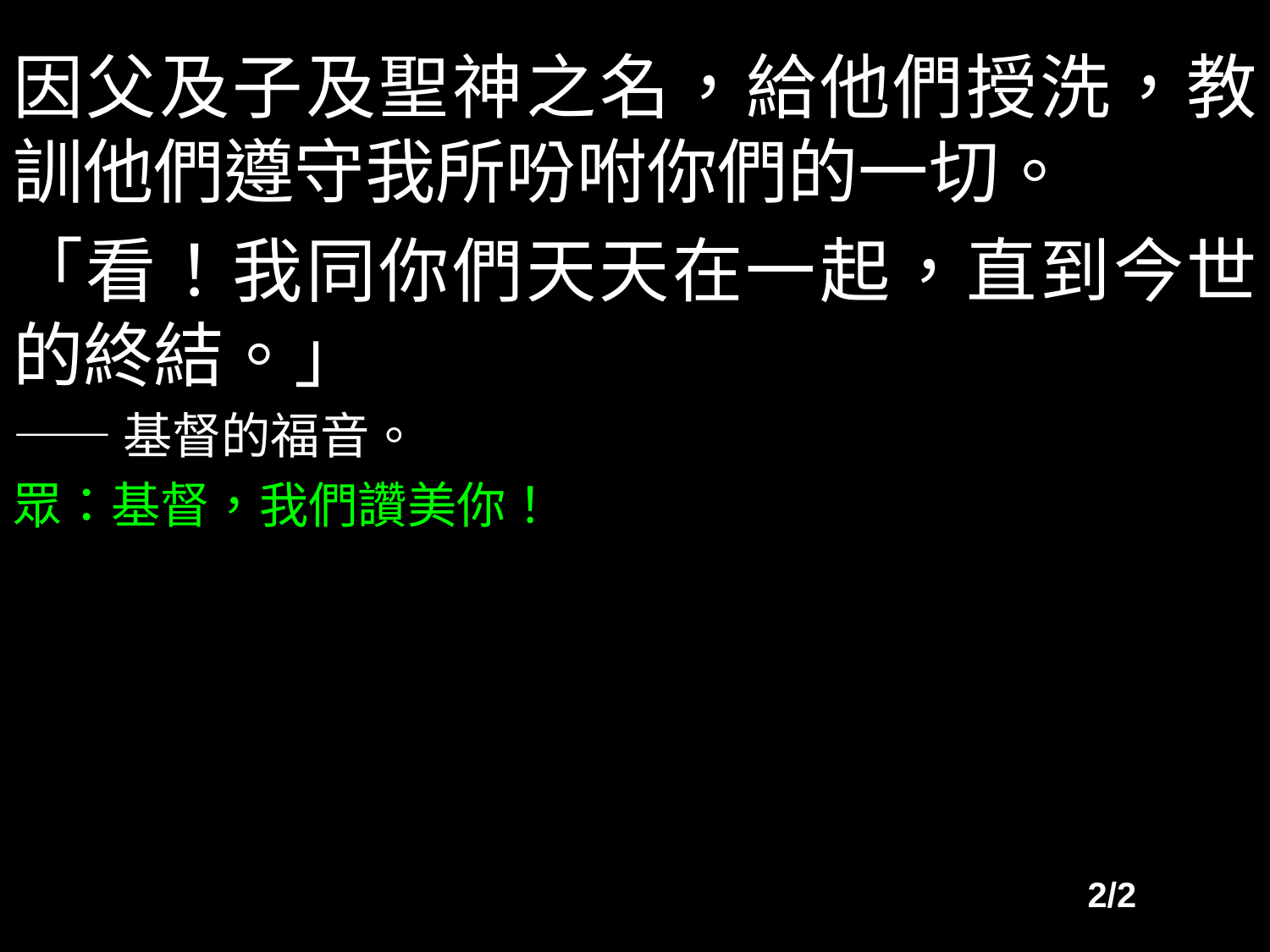

因父及子及聖神之名，給他們授洗，教訓他們遵守我所吩咐你們的一切。
「看！我同你們天天在一起，直到今世的終結。」
——基督的福音。
眾：基督，我們讚美你！

2/2